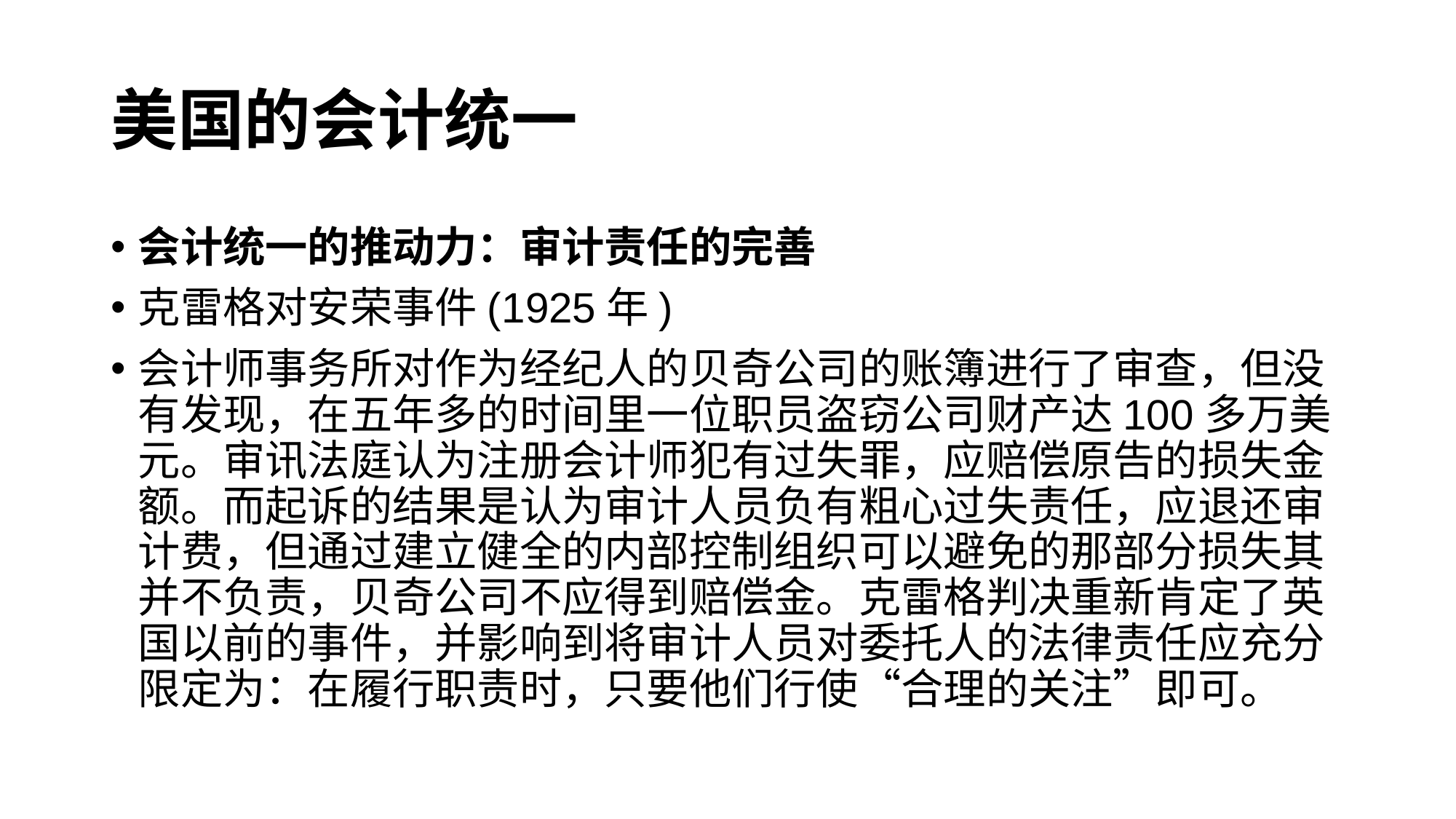

# 美国的会计统一
会计统一的推动力：审计责任的完善
克雷格对安荣事件(1925年)
会计师事务所对作为经纪人的贝奇公司的账簿进行了审查，但没有发现，在五年多的时间里一位职员盗窃公司财产达100多万美元。审讯法庭认为注册会计师犯有过失罪，应赔偿原告的损失金额。而起诉的结果是认为审计人员负有粗心过失责任，应退还审计费，但通过建立健全的内部控制组织可以避免的那部分损失其并不负责，贝奇公司不应得到赔偿金。克雷格判决重新肯定了英国以前的事件，并影响到将审计人员对委托人的法律责任应充分限定为：在履行职责时，只要他们行使“合理的关注”即可。